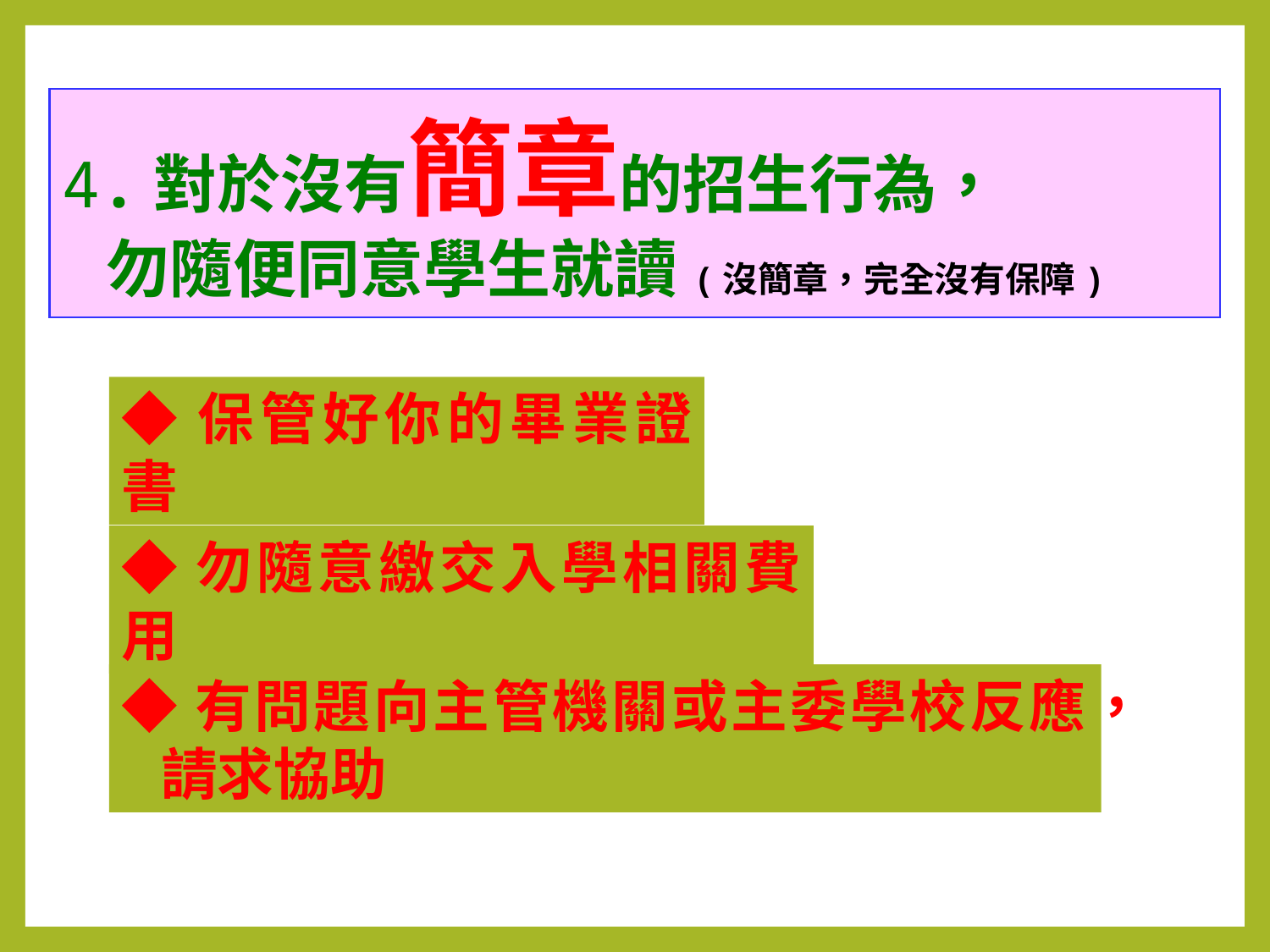

4.對於沒有簡章的招生行為，
  勿隨便同意學生就讀(沒簡章，完全沒有保障)
◆保管好你的畢業證書
◆勿隨意繳交入學相關費用
◆有問題向主管機關或主委學校反應，
  請求協助